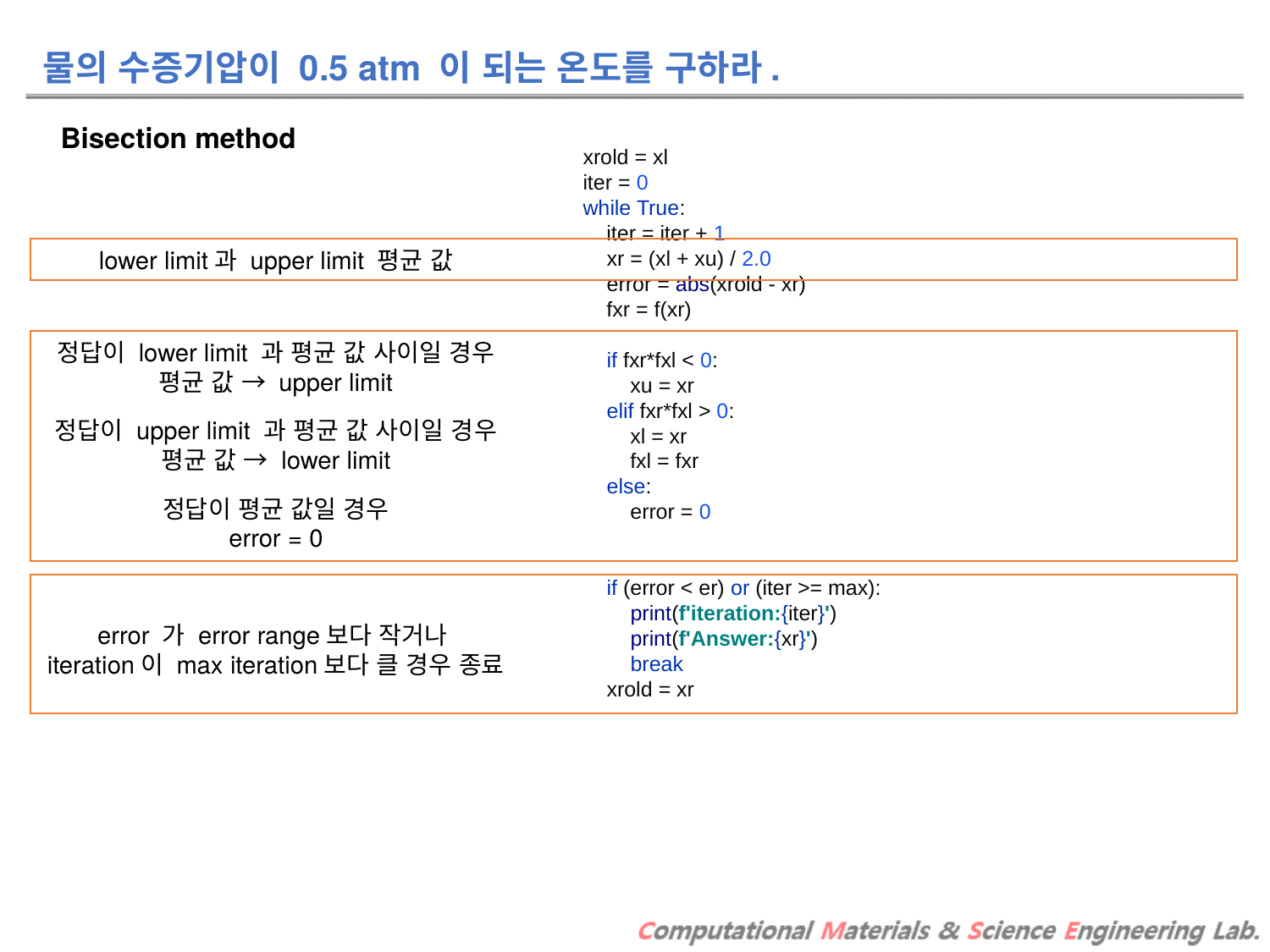

물의 수증기압이 0.5 atm 이 되는 온도를 구하라.
Bisection method
xrold = xl
iter = 0
while True:
    iter = iter + 1
    xr = (xl + xu) / 2.0
    error = abs(xrold - xr)
    fxr = f(xr)
    if fxr*fxl < 0:
        xu = xr
    elif fxr*fxl > 0:
        xl = xr
        fxl = fxr
    else:
        error = 0

    if (error < er) or (iter >= max):
        print(f'iteration:{iter}')
        print(f'Answer:{xr}')
        break
    xrold = xr

lower limit과 upper limit 평균 값
정답이 lower limit 과 평균 값 사이일 경우
평균 값 → upper limit

정답이 upper limit 과 평균 값 사이일 경우
평균 값 → lower limit

정답이 평균 값일 경우
error = 0

error 가 error range보다 작거나
iteration이 max iteration보다 클 경우 종료